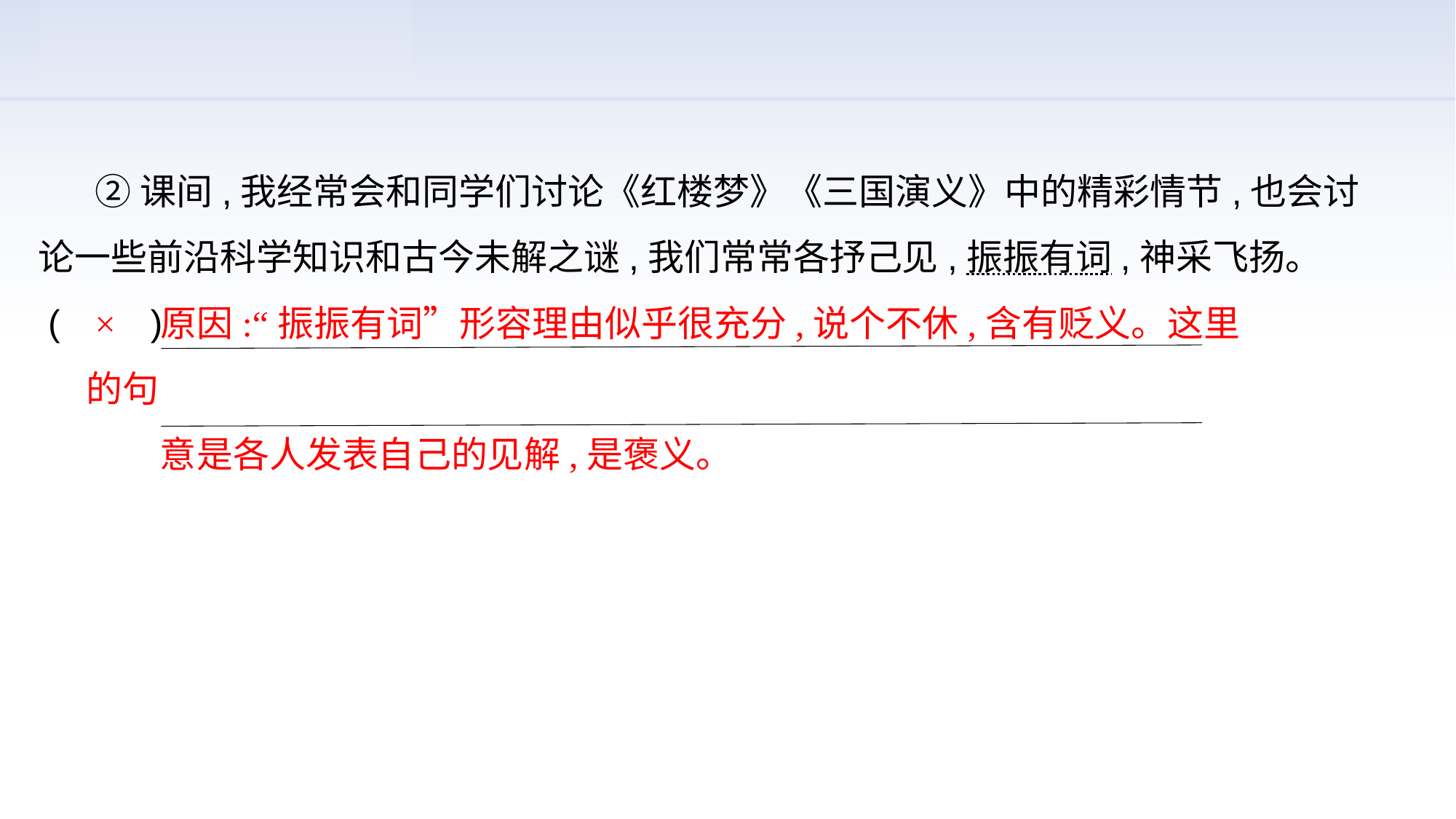

②课间,我经常会和同学们讨论《红楼梦》《三国演义》中的精彩情节,也会讨论一些前沿科学知识和古今未解之谜,我们常常各抒己见,振振有词,神采飞扬。
 (　　)
 ×　原因:“振振有词”形容理由似乎很充分,说个不休,含有贬义。这里的句
        意是各人发表自己的见解,是褒义。